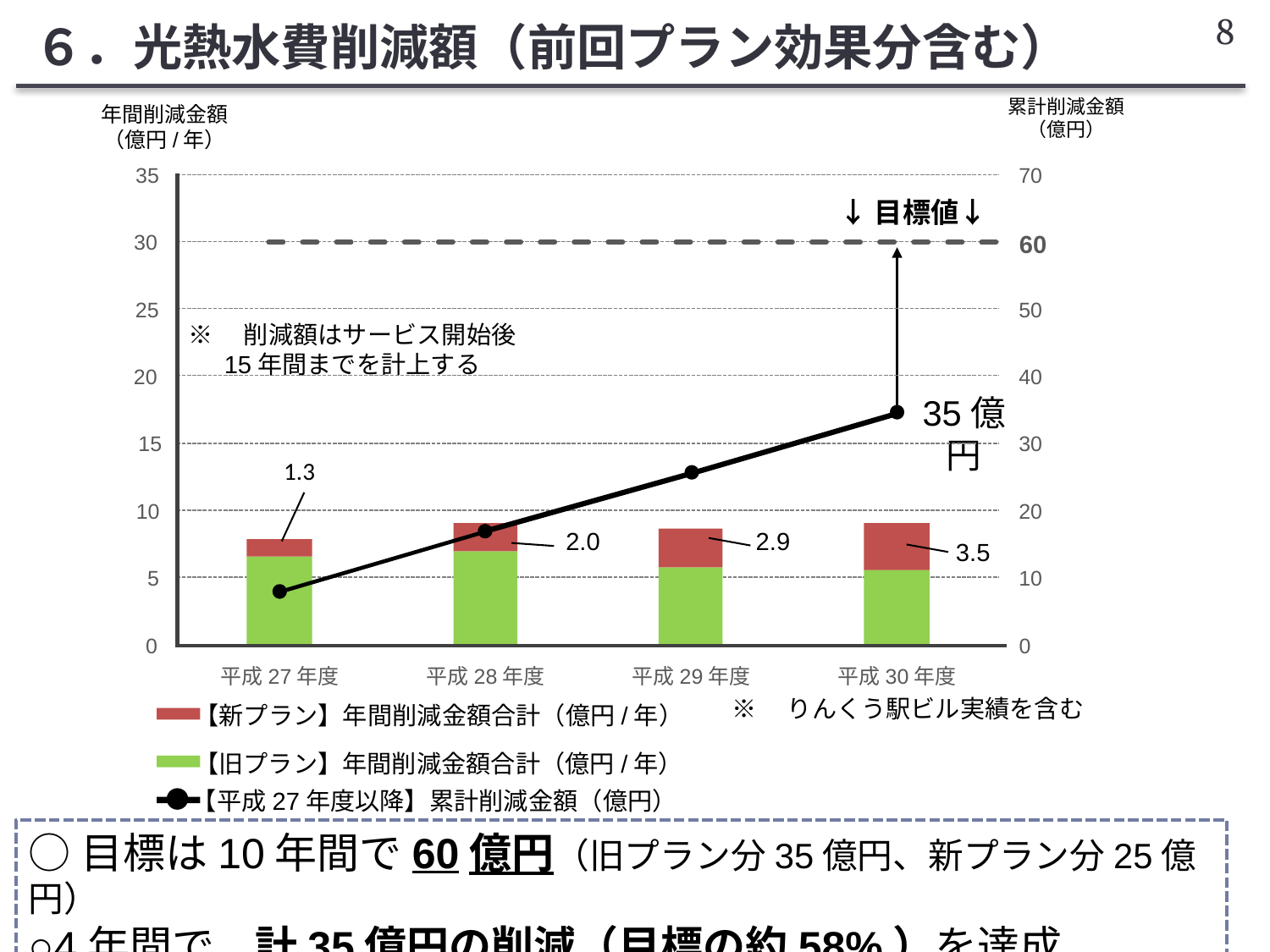

8
６．光熱水費削減額（前回プラン効果分含む）
累計削減金額
（億円）
年間削減金額
（億円/年）
35
70

↓目標値↓
30
60

25
50
※　削減額はサービス開始後
15年間までを計上する
20
40
35億円

15
30
1.3
2.0
2.9
3.5

10
20

5
10

0
0
平成27年度
平成28年度
平成29年度
平成30年度
※　りんくう駅ビル実績を含む
【新プラン】年間削減金額合計（億円/年）

【旧プラン】年間削減金額合計（億円/年）

【平成27年度以降】累計削減金額（億円）

○目標は10年間で60億円（旧プラン分35億円、新プラン分25億円）
○4年間で、計35億円の削減（目標の約58%）を達成